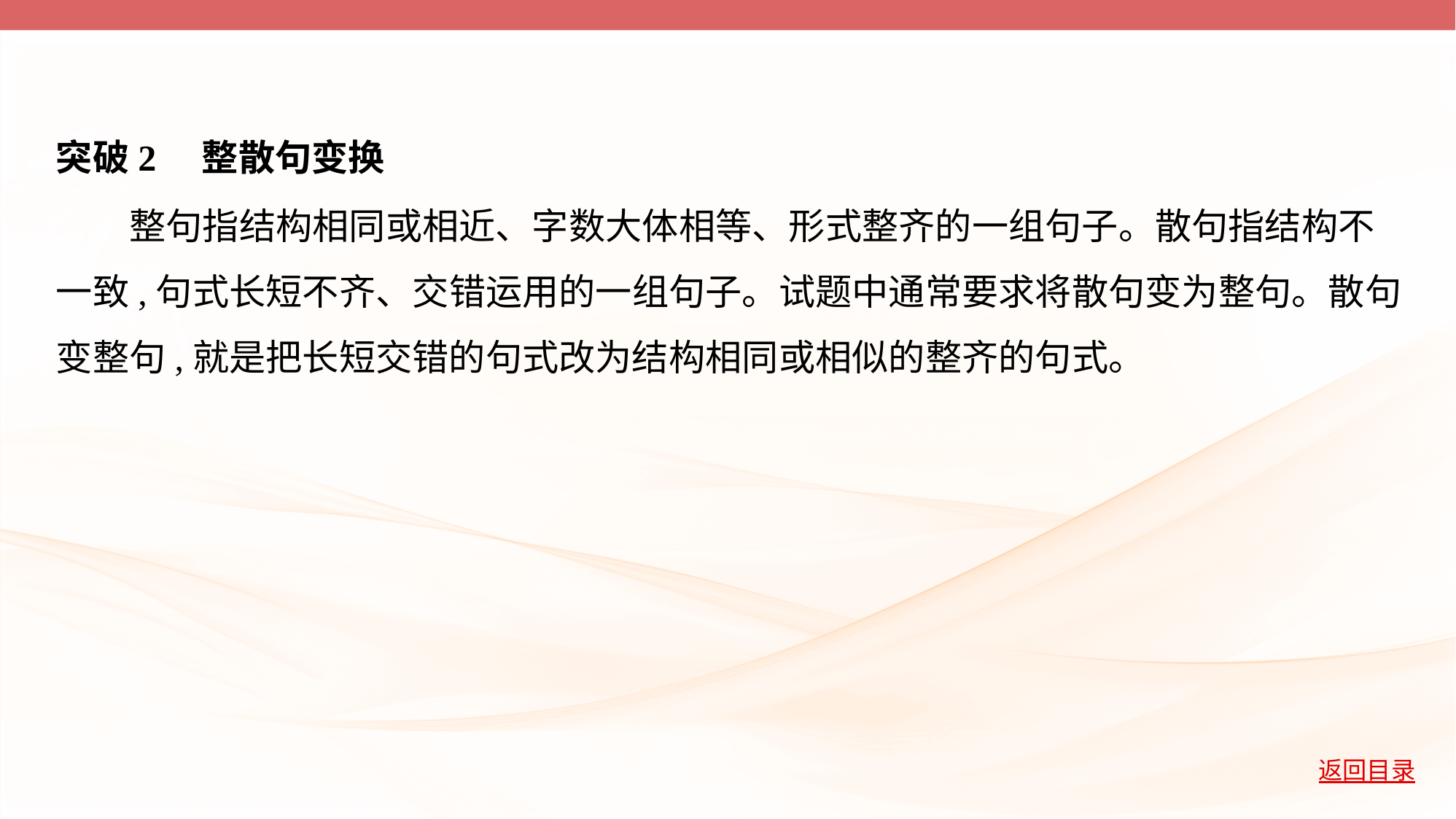

突破2　整散句变换
　　整句指结构相同或相近、字数大体相等、形式整齐的一组句子。散句指结构不
一致,句式长短不齐、交错运用的一组句子。试题中通常要求将散句变为整句。散句
变整句,就是把长短交错的句式改为结构相同或相似的整齐的句式。